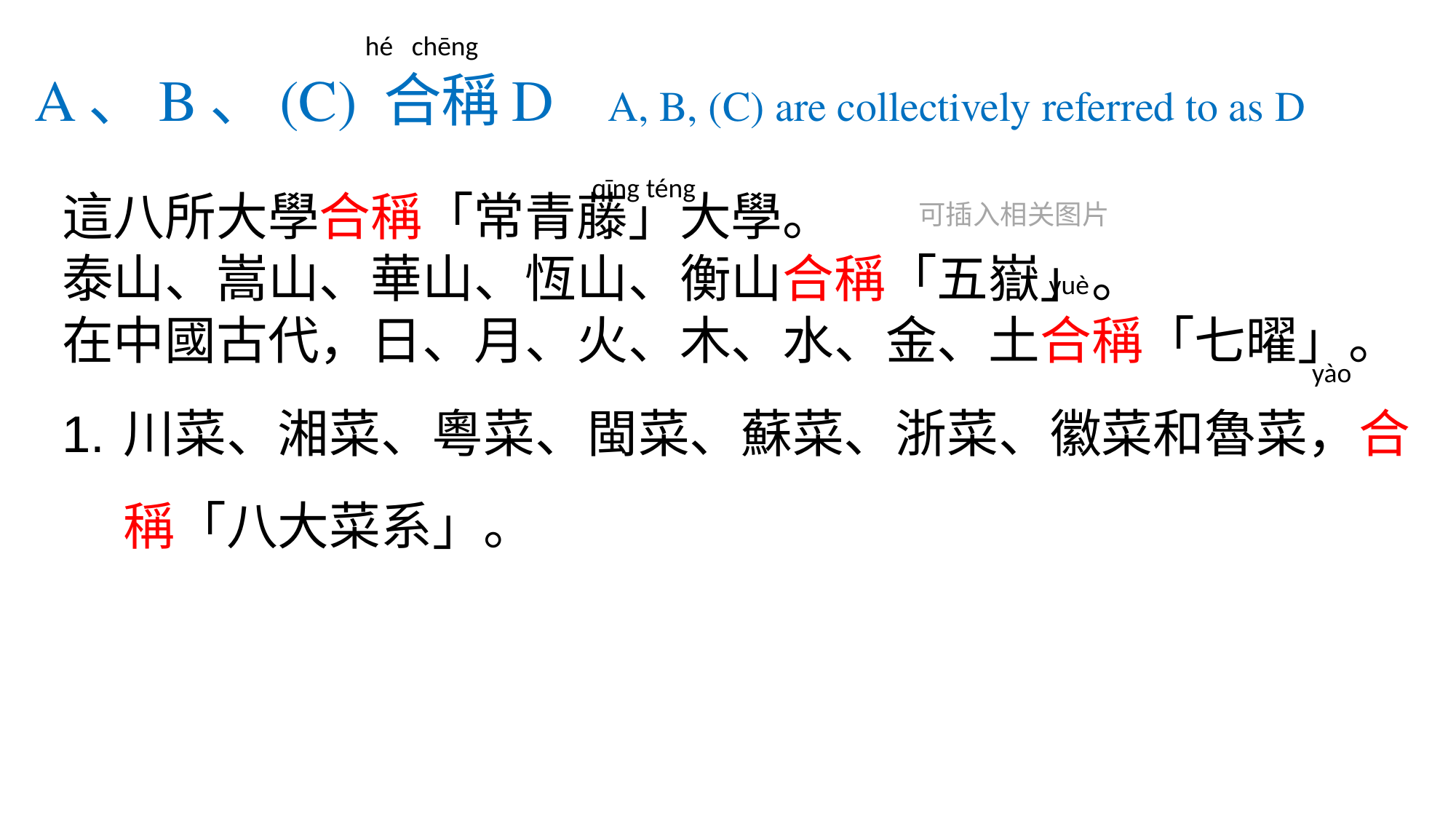

hé   chēng
# A、B、(C) 合稱D    A, B, (C) are collectively referred to as D
qīng téng
這八所大學合稱「常青藤」大學。
泰山、嵩山、華山、恆山、衡山合稱「五嶽」。
在中國古代，日、月、火、木、水、金、土合稱「七曜」。
川菜、湘菜、粵菜、閩菜、蘇菜、浙菜、徽菜和魯菜，合稱「八大菜系」。
可插入相关图片
yuè
yào